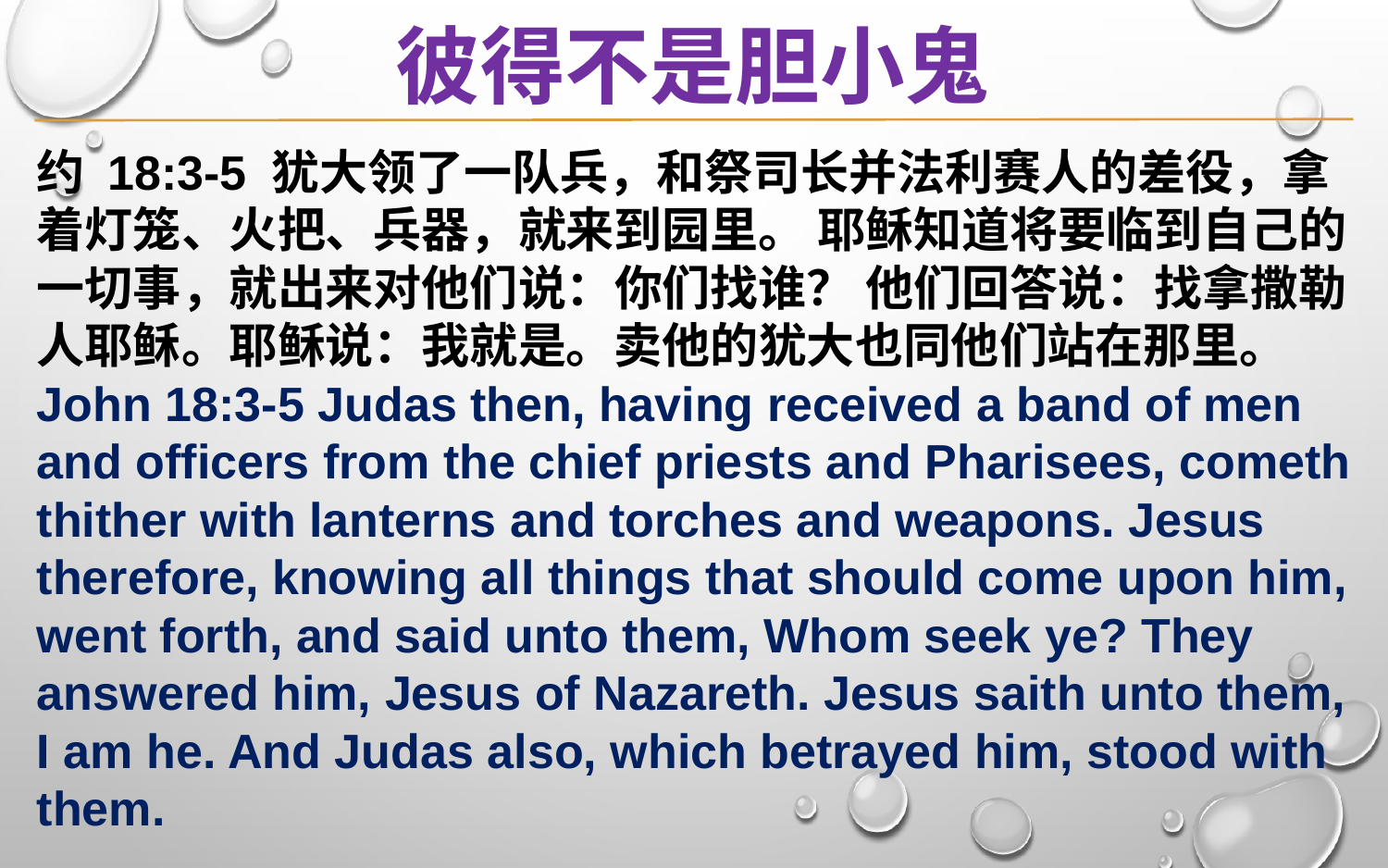

彼得不是胆小鬼
约 18:3-5 犹大领了一队兵，和祭司长并法利赛人的差役，拿着灯笼、火把、兵器，就来到园里。 耶稣知道将要临到自己的一切事，就出来对他们说：你们找谁？ 他们回答说：找拿撒勒人耶稣。耶稣说：我就是。卖他的犹大也同他们站在那里。 John 18:3-5 Judas then, having received a band of men and officers from the chief priests and Pharisees, cometh thither with lanterns and torches and weapons. Jesus therefore, knowing all things that should come upon him, went forth, and said unto them, Whom seek ye? They answered him, Jesus of Nazareth. Jesus saith unto them, I am he. And Judas also, which betrayed him, stood with them.